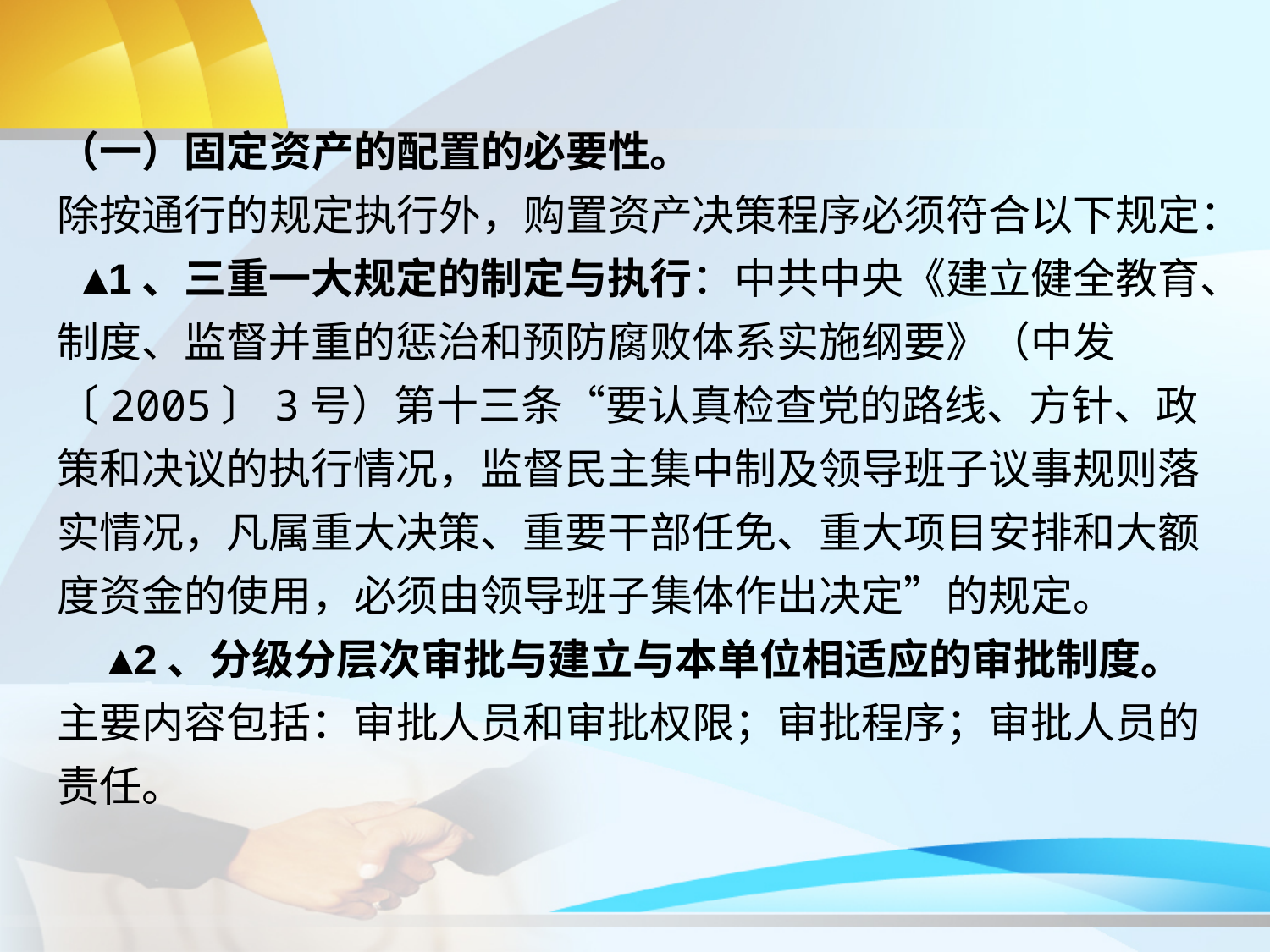

（一）固定资产的配置的必要性。
除按通行的规定执行外，购置资产决策程序必须符合以下规定：
 ▲1、三重一大规定的制定与执行：中共中央《建立健全教育、制度、监督并重的惩治和预防腐败体系实施纲要》（中发〔2005〕3号）第十三条“要认真检查党的路线、方针、政策和决议的执行情况，监督民主集中制及领导班子议事规则落实情况，凡属重大决策、重要干部任免、重大项目安排和大额度资金的使用，必须由领导班子集体作出决定”的规定。
  ▲2、分级分层次审批与建立与本单位相适应的审批制度。主要内容包括：审批人员和审批权限；审批程序；审批人员的责任。